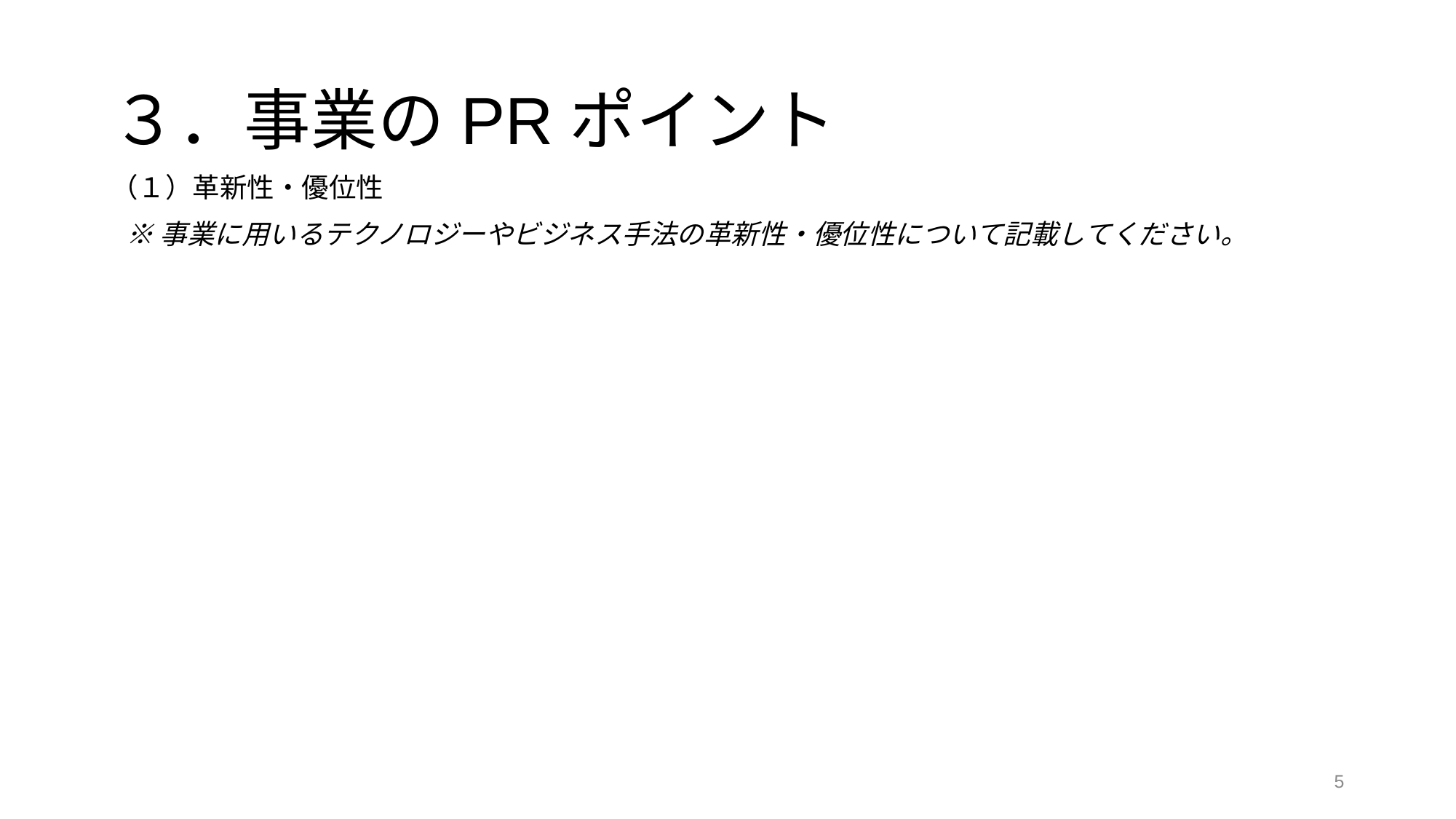

# ３．事業のPRポイント
（１）革新性・優位性
※事業に用いるテクノロジーやビジネス手法の革新性・優位性について記載してください。
5